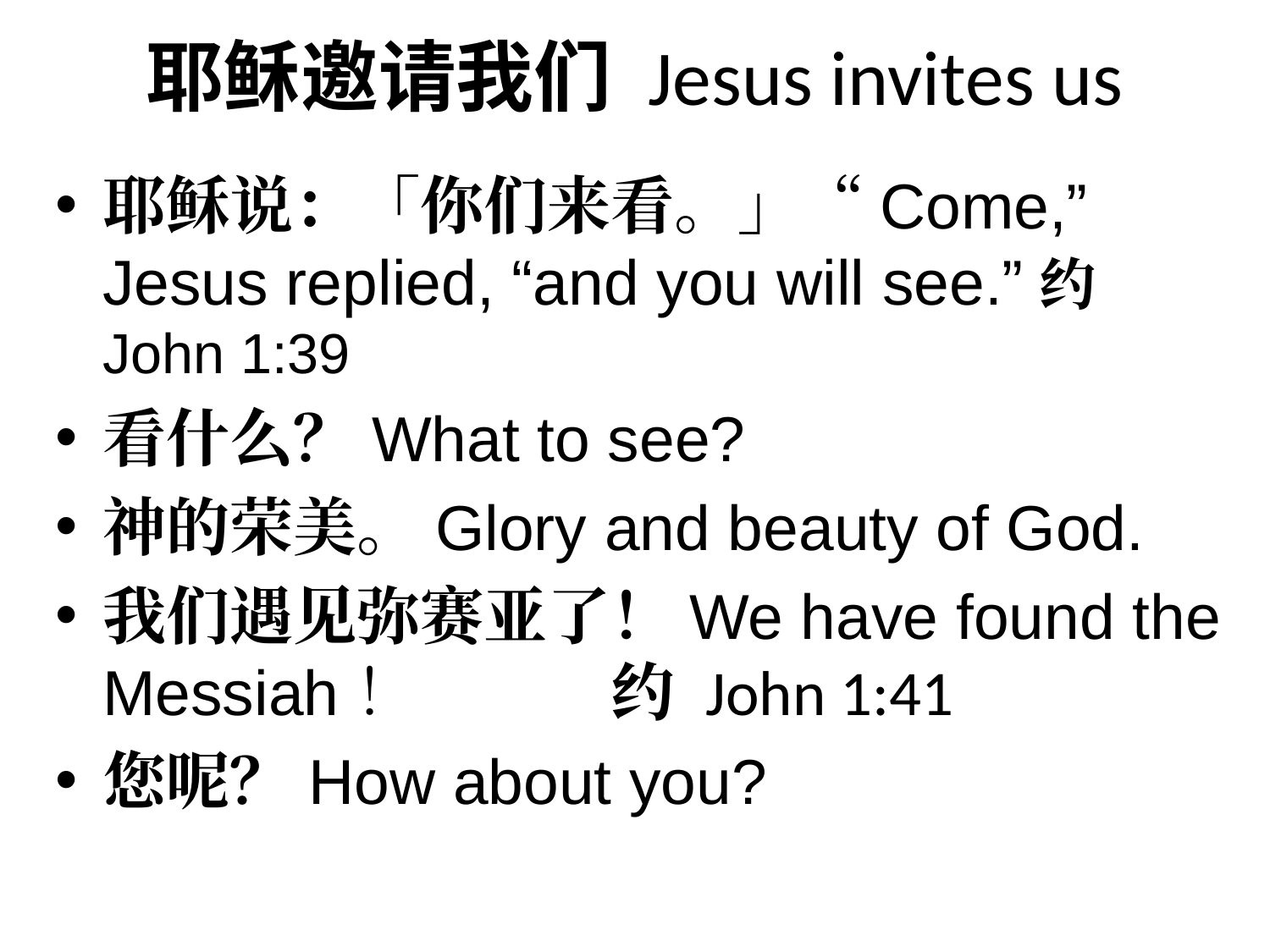

# 耶稣邀请我们 Jesus invites us
耶稣说：「你们来看。」“Come,” Jesus replied, “and you will see.”约 John 1:39
看什么？What to see?
神的荣美。Glory and beauty of God.
我们遇见弥赛亚了！We have found the Messiah！		约 John 1:41
您呢？How about you?